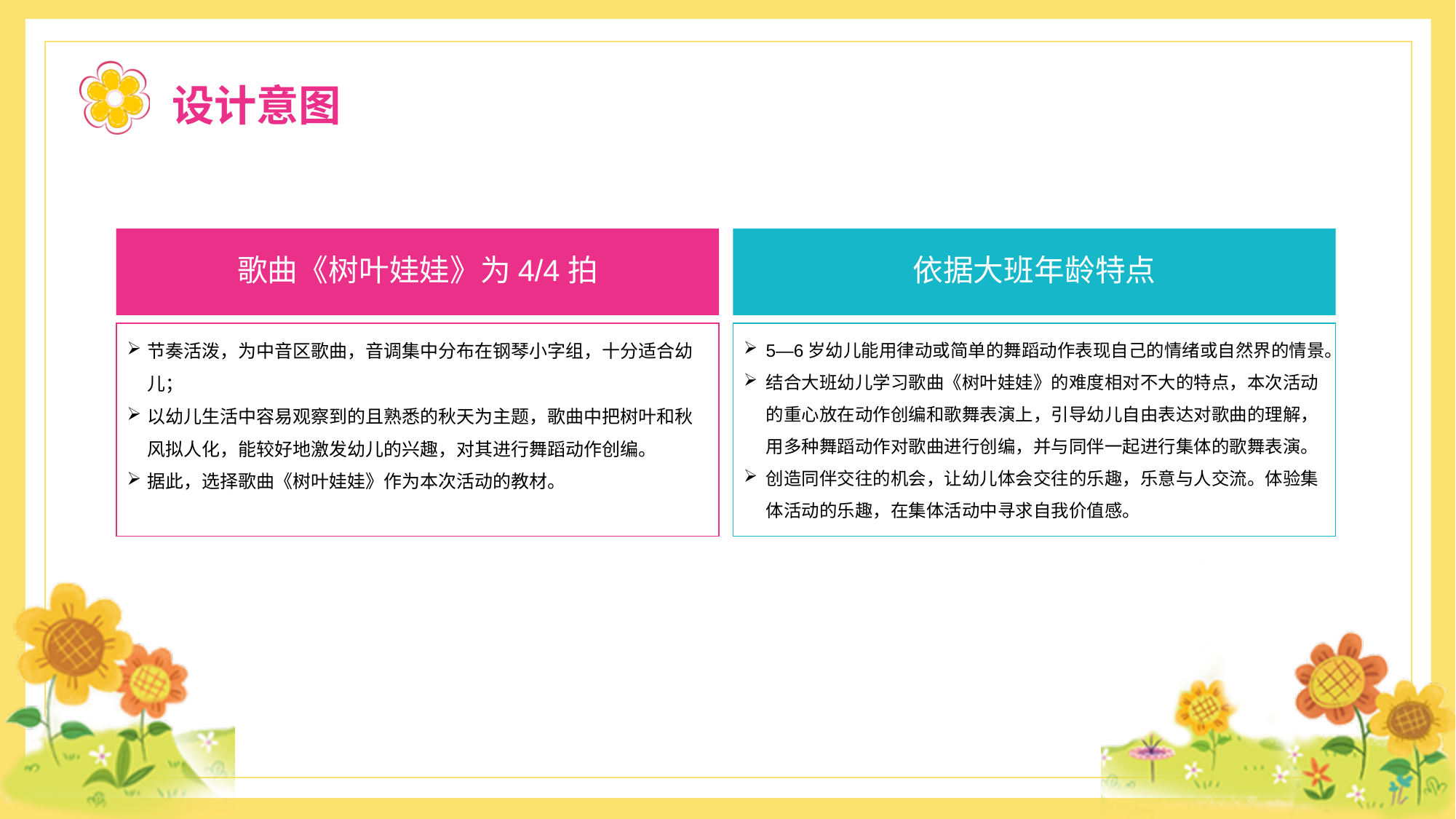

设计意图
歌曲《树叶娃娃》为4/4拍
依据大班年龄特点
节奏活泼，为中音区歌曲，音调集中分布在钢琴小字组，十分适合幼儿；
以幼儿生活中容易观察到的且熟悉的秋天为主题，歌曲中把树叶和秋风拟人化，能较好地激发幼儿的兴趣，对其进行舞蹈动作创编。
据此，选择歌曲《树叶娃娃》作为本次活动的教材。
5—6岁幼儿能用律动或简单的舞蹈动作表现自己的情绪或自然界的情景。
结合大班幼儿学习歌曲《树叶娃娃》的难度相对不大的特点，本次活动的重心放在动作创编和歌舞表演上，引导幼儿自由表达对歌曲的理解，用多种舞蹈动作对歌曲进行创编，并与同伴一起进行集体的歌舞表演。
创造同伴交往的机会，让幼儿体会交往的乐趣，乐意与人交流。体验集体活动的乐趣，在集体活动中寻求自我价值感。